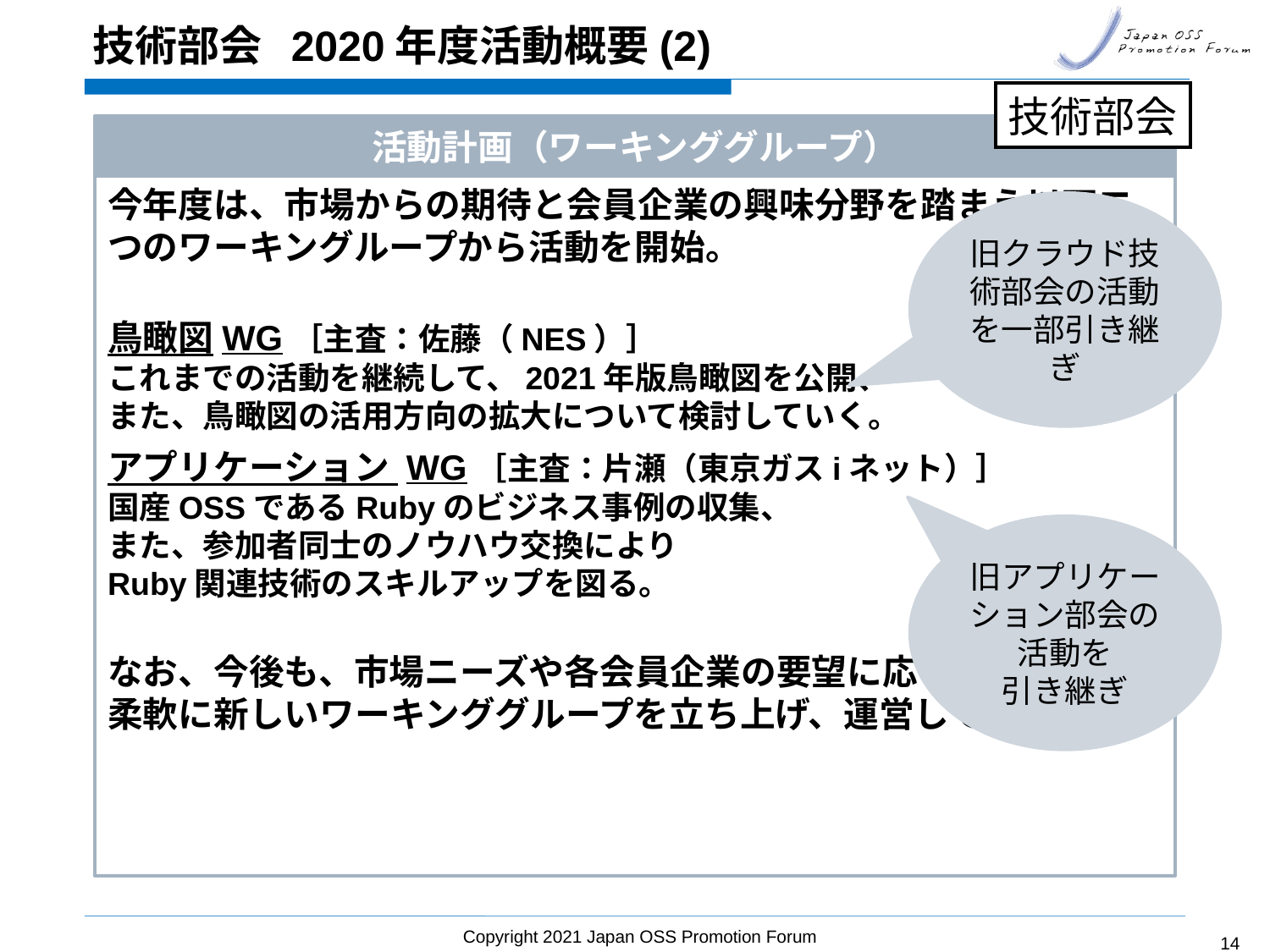

# 技術部会  2020年度活動概要(2)
技術部会
活動計画（ワーキンググループ）
今年度は、市場からの期待と会員企業の興味分野を踏まえ以下二つのワーキングループから活動を開始。
鳥瞰図WG［主査：佐藤（NES）］
これまでの活動を継続して、2021年版鳥瞰図を公開、
また、鳥瞰図の活用方向の拡大について検討していく。
アプリケーション WG［主査：片瀬（東京ガスiネット）］
国産OSSであるRubyのビジネス事例の収集、
また、参加者同士のノウハウ交換により
Ruby関連技術のスキルアップを図る。
なお、今後も、市場ニーズや各会員企業の要望に応じて、
柔軟に新しいワーキンググループを立ち上げ、運営していく。
旧クラウド技術部会の活動を一部引き継ぎ
旧アプリケーション部会の活動を
引き継ぎ
Copyright 2021 Japan OSS Promotion Forum
14